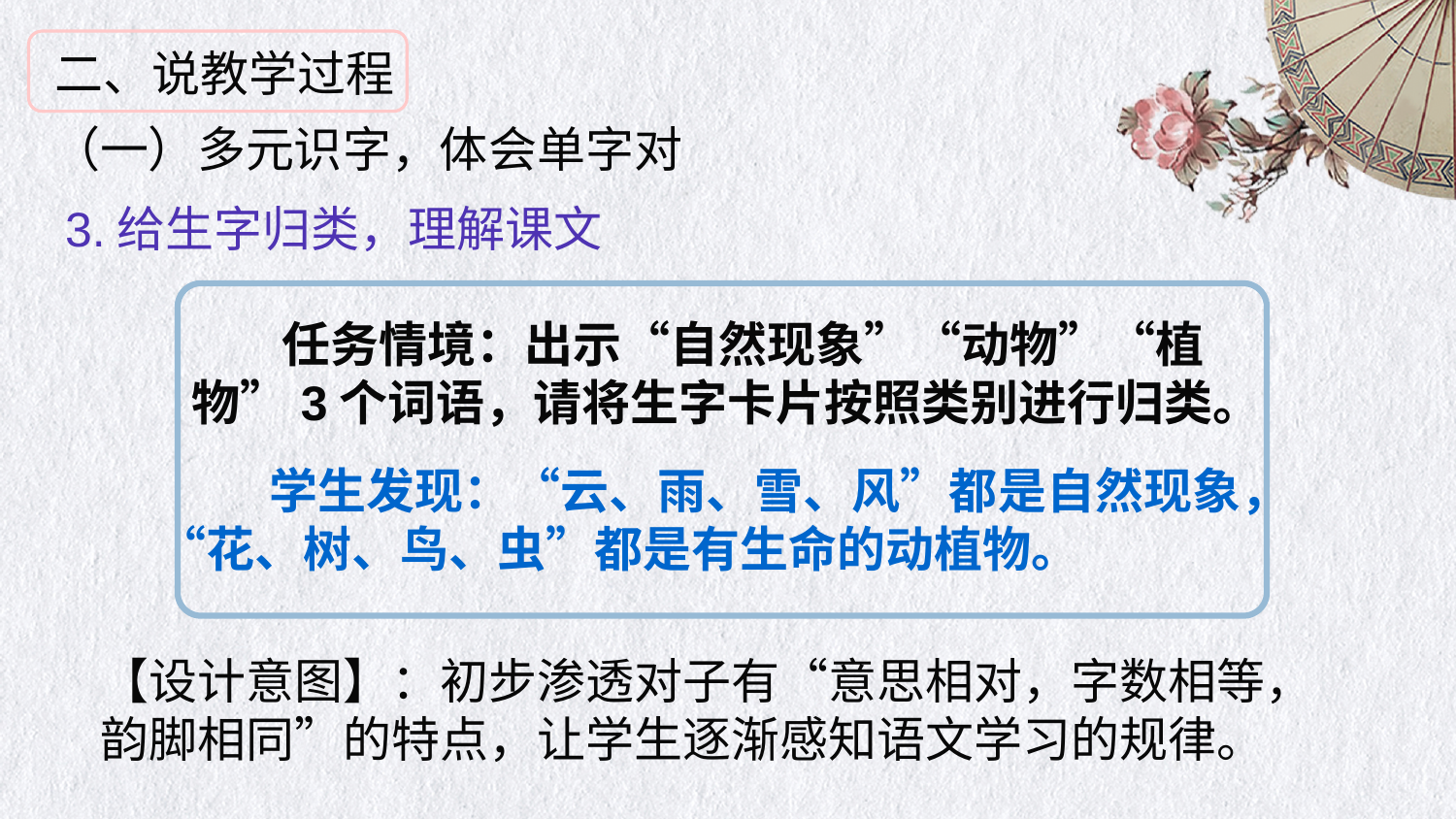

二、说教学过程
（一）多元识字，体会单字对
3.给生字归类，理解课文

  任务情境：出示“自然现象”“动物”“植物”3个词语，请将生字卡片按照类别进行归类。
    学生发现：“云、雨、雪、风”都是自然现象，“花、树、鸟、虫”都是有生命的动植物。
【设计意图】：初步渗透对子有“意思相对，字数相等，韵脚相同”的特点，让学生逐渐感知语文学习的规律。